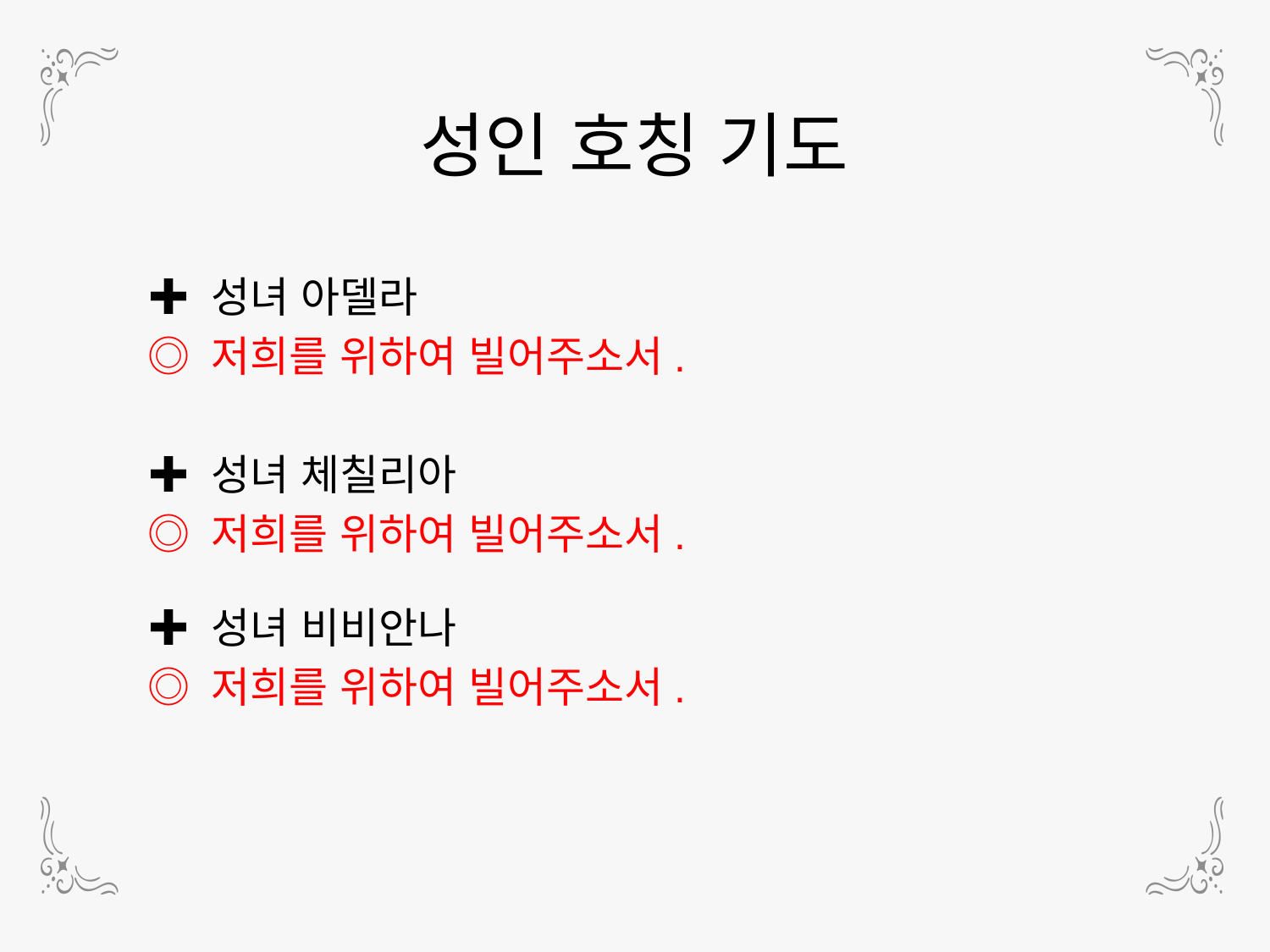

성인 호칭 기도

✚ 성녀 아델라
◎ 저희를 위하여 빌어주소서.

✚ 성녀 체칠리아
◎ 저희를 위하여 빌어주소서.

✚ 성녀 비비안나
◎ 저희를 위하여 빌어주소서.